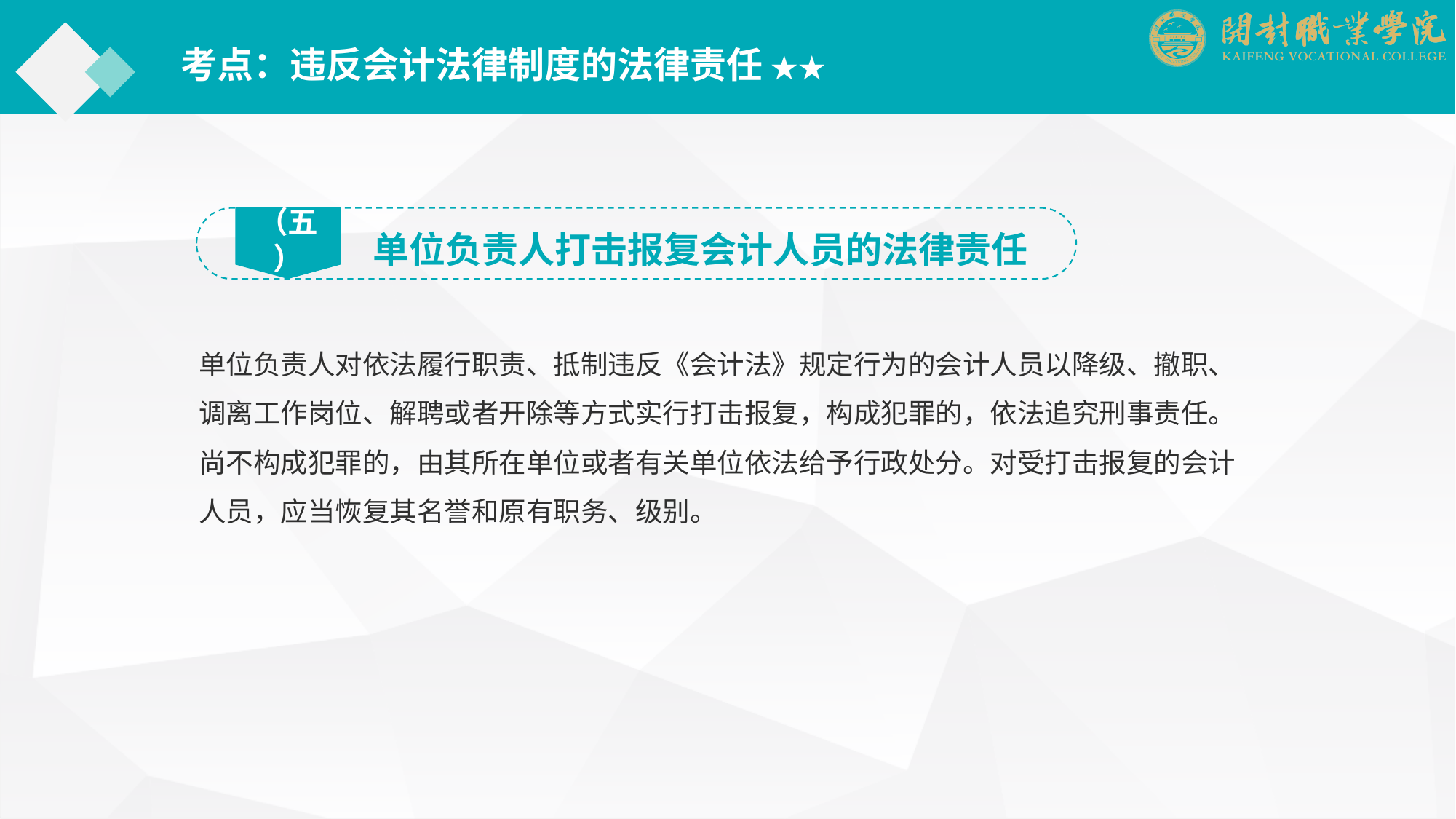

考点：违反会计法律制度的法律责任 ★★
（五）

单位负责人打击报复会计人员的法律责任
单位负责人对依法履行职责、抵制违反《会计法》规定行为的会计人员以降级、撤职、调离工作岗位、解聘或者开除等方式实行打击报复，构成犯罪的，依法追究刑事责任。尚不构成犯罪的，由其所在单位或者有关单位依法给予行政处分。对受打击报复的会计人员，应当恢复其名誉和原有职务、级别。